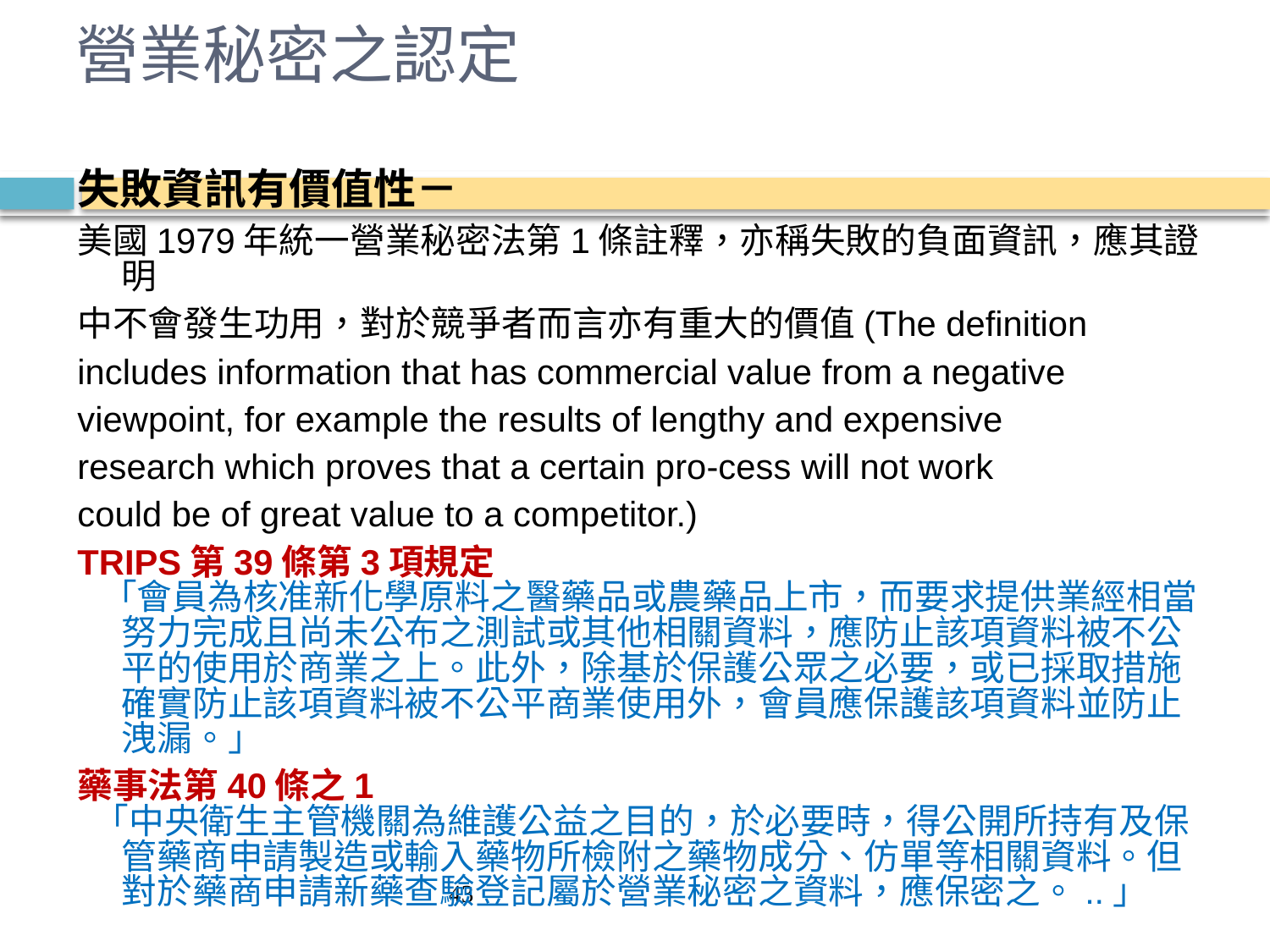

# 營業秘密之認定
失敗資訊有價值性－
美國1979年統一營業秘密法第1條註釋，亦稱失敗的負面資訊，應其證明
中不會發生功用，對於競爭者而言亦有重大的價值(The definition
includes information that has commercial value from a negative
viewpoint, for example the results of lengthy and expensive
research which proves that a certain pro-cess will not work
could be of great value to a competitor.)
TRIPS第39條第3項規定
  「會員為核准新化學原料之醫藥品或農藥品上市，而要求提供業經相當努力完成且尚未公布之測試或其他相關資料，應防止該項資料被不公平的使用於商業之上。此外，除基於保護公眾之必要，或已採取措施確實防止該項資料被不公平商業使用外，會員應保護該項資料並防止洩漏。」
藥事法第40條之1
 「中央衛生主管機關為維護公益之目的，於必要時，得公開所持有及保管藥商申請製造或輸入藥物所檢附之藥物成分、仿單等相關資料。但對於藥商申請新藥查驗登記屬於營業秘密之資料，應保密之。..」

43